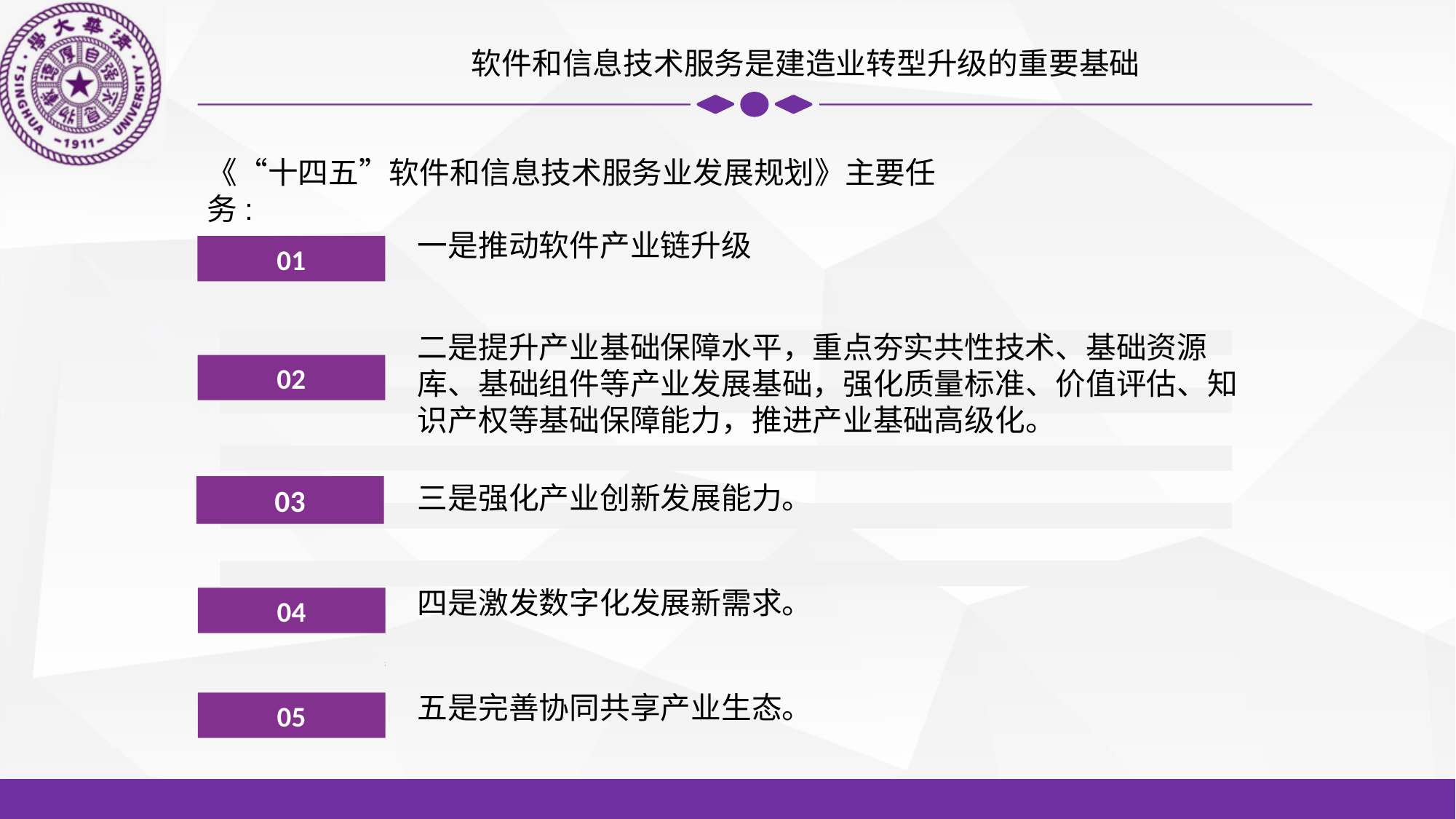

软件和信息技术服务是建造业转型升级的重要基础

《“十四五”软件和信息技术服务业发展规划》主要任务:
一是推动软件产业链升级
01

02

04
二是提升产业基础保障水平，重点夯实共性技术、基础资源库、基础组件等产业发展基础，强化质量标准、价值评估、知识产权等基础保障能力，推进产业基础高级化。
三是强化产业创新发展能力。
03
四是激发数字化发展新需求。
五是完善协同共享产业生态。
05